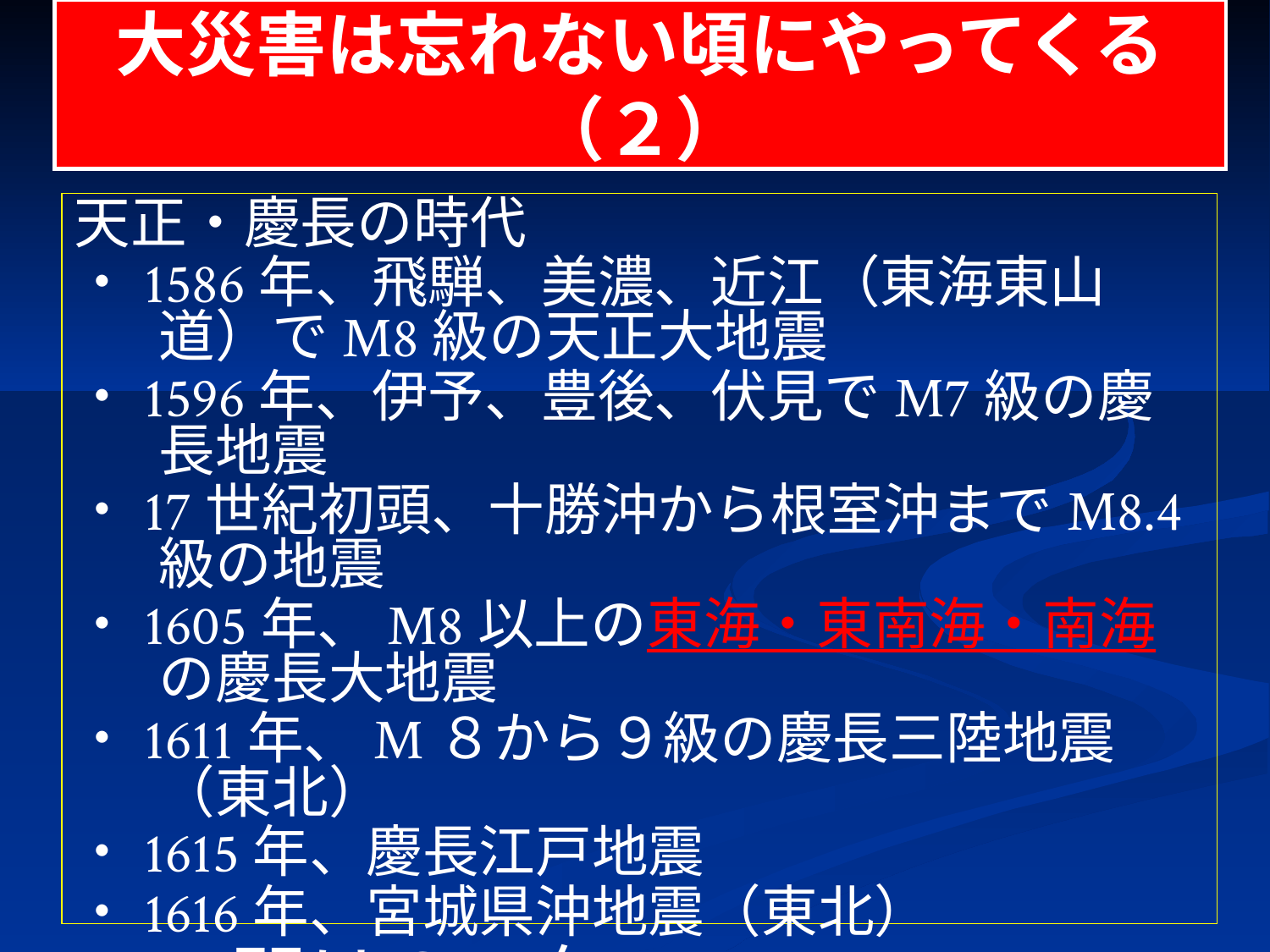

大災害は忘れない頃にやってくる（２）
天正・慶長の時代
・1586年、飛騨、美濃、近江（東海東山道）でM8級の天正大地震
・1596年、伊予、豊後、伏見でM7級の慶長地震
・17世紀初頭、十勝沖から根室沖までM8.4級の地震
・1605年、M8以上の東海・東南海・南海の慶長大地震
・1611年、M８から９級の慶長三陸地震（東北）
・1615年、慶長江戸地震
・1616年、宮城県沖地震（東北）
この間は３１年